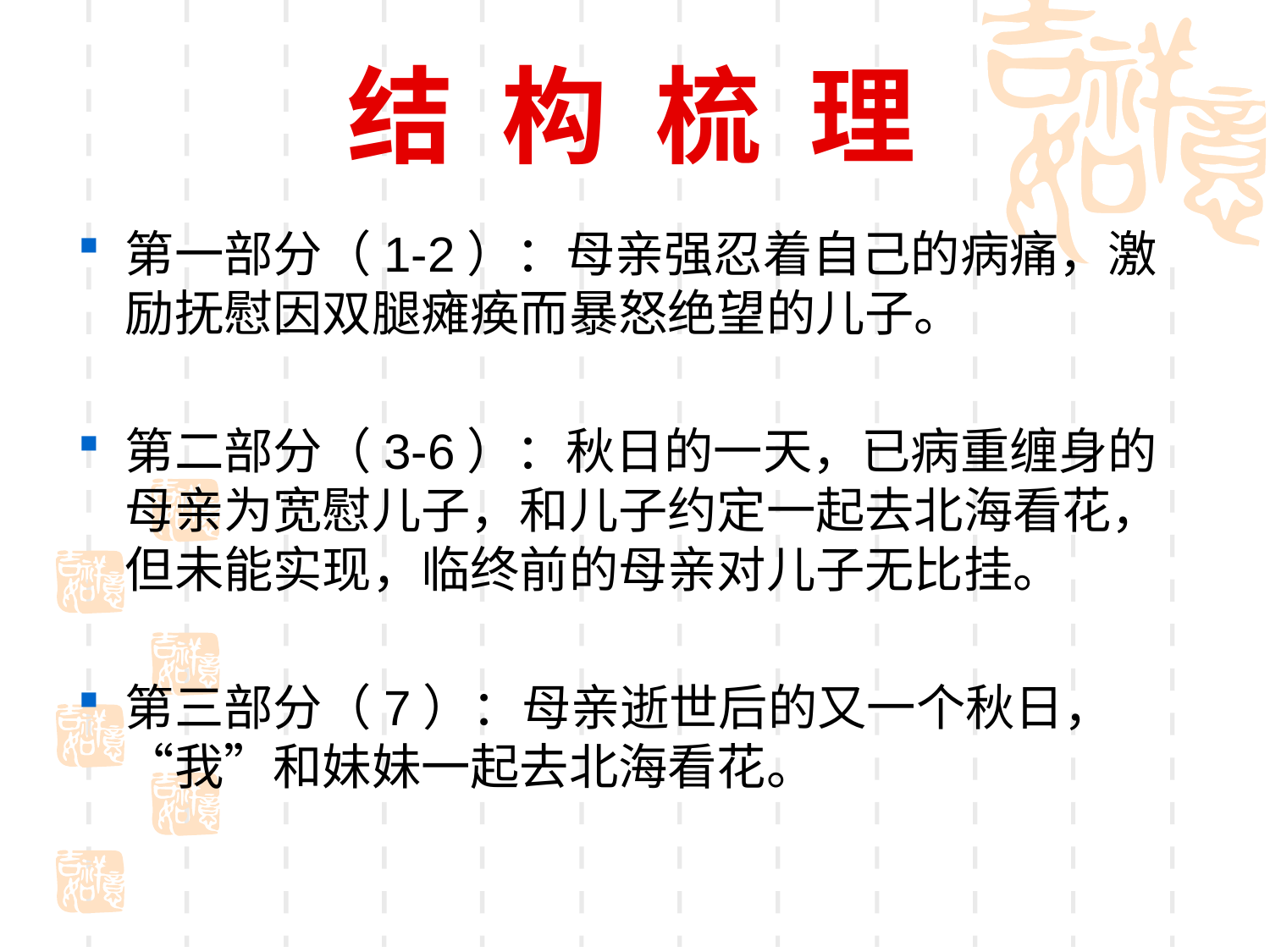

# 结  构  梳  理
第一部分（1-2）：母亲强忍着自己的病痛，激励抚慰因双腿瘫痪而暴怒绝望的儿子。

第二部分（3-6）：秋日的一天，已病重缠身的母亲为宽慰儿子，和儿子约定一起去北海看花，但未能实现，临终前的母亲对儿子无比挂。

第三部分（7）：母亲逝世后的又一个秋日，“我”和妹妹一起去北海看花。